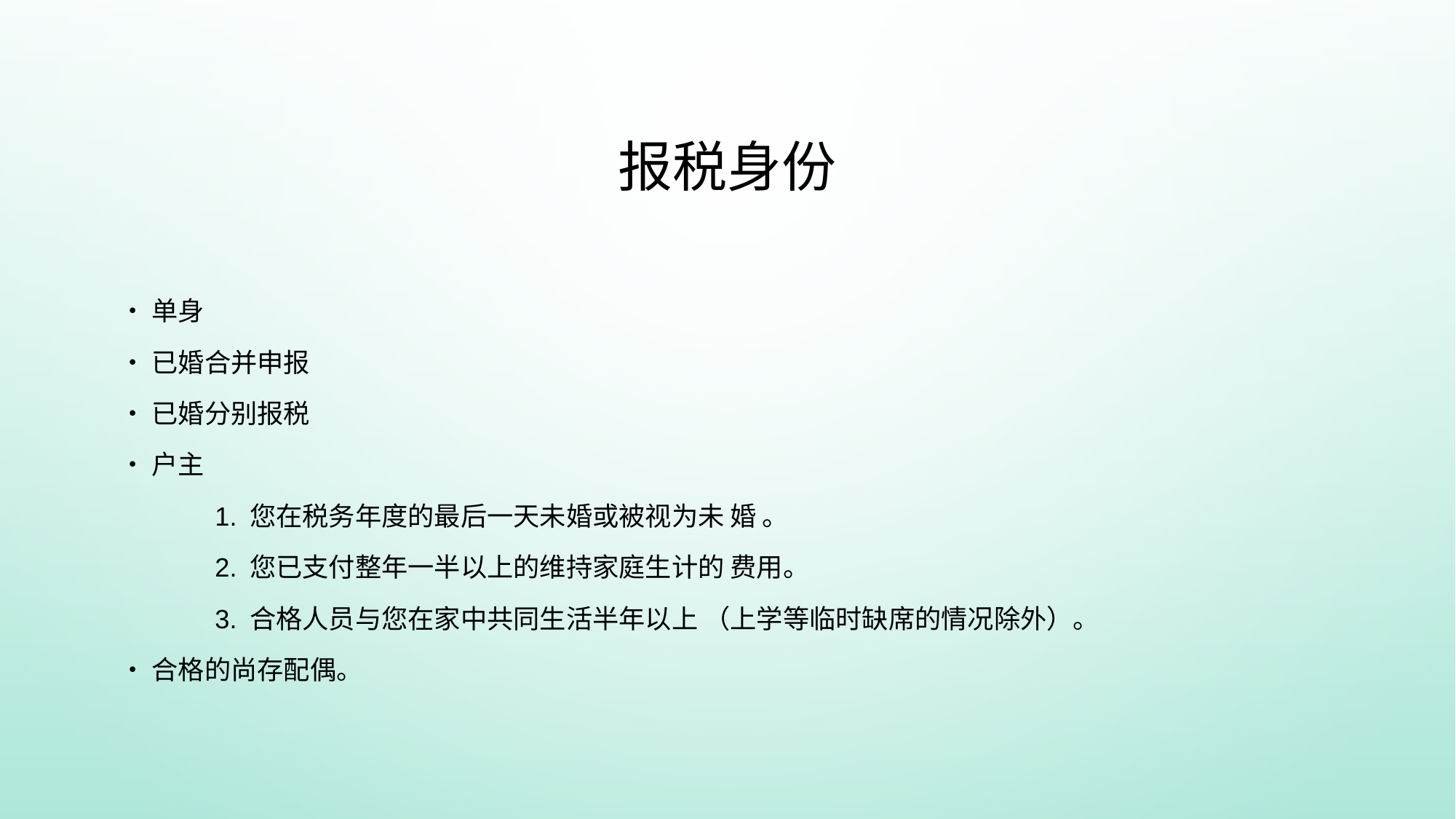

# 报税身份
•单身
•已婚合并申报
•已婚分别报税
•户主
	1. 您在税务年度的最后一天未婚或被视为未 婚 。
	2. 您已支付整年一半以上的维持家庭生计的 费用。
	3. 合格人员与您在家中共同生活半年以上 （上学等临时缺席的情况除外）。
•合格的尚存配偶。